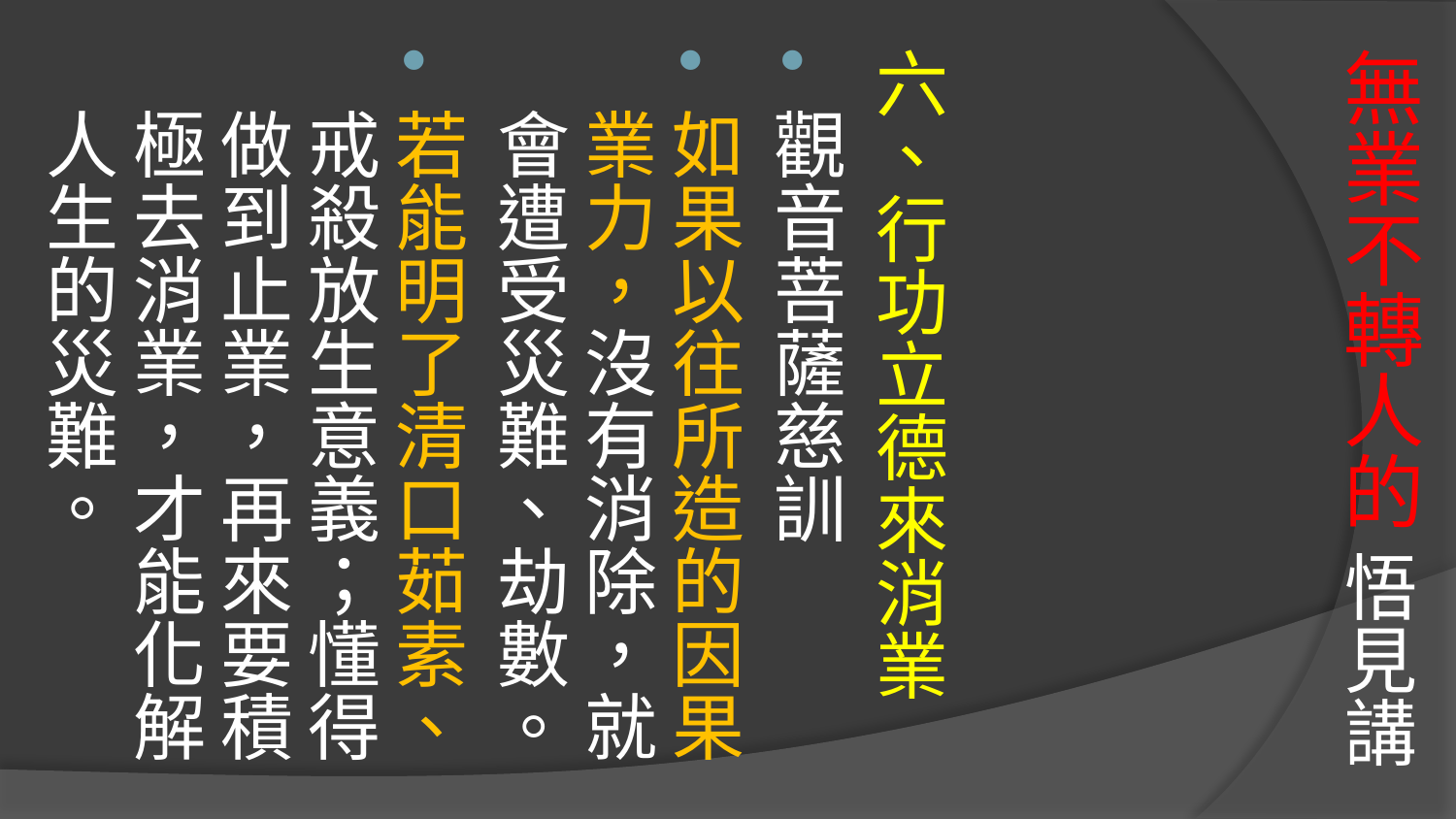

# 無業不轉人的 悟見講
六、行功立德來消業
觀音菩薩慈訓
如果以往所造的因果業力，沒有消除，就會遭受災難、劫數。
若能明了清口茹素、戒殺放生意義；懂得做到止業，再來要積極去消業，才能化解人生的災難。